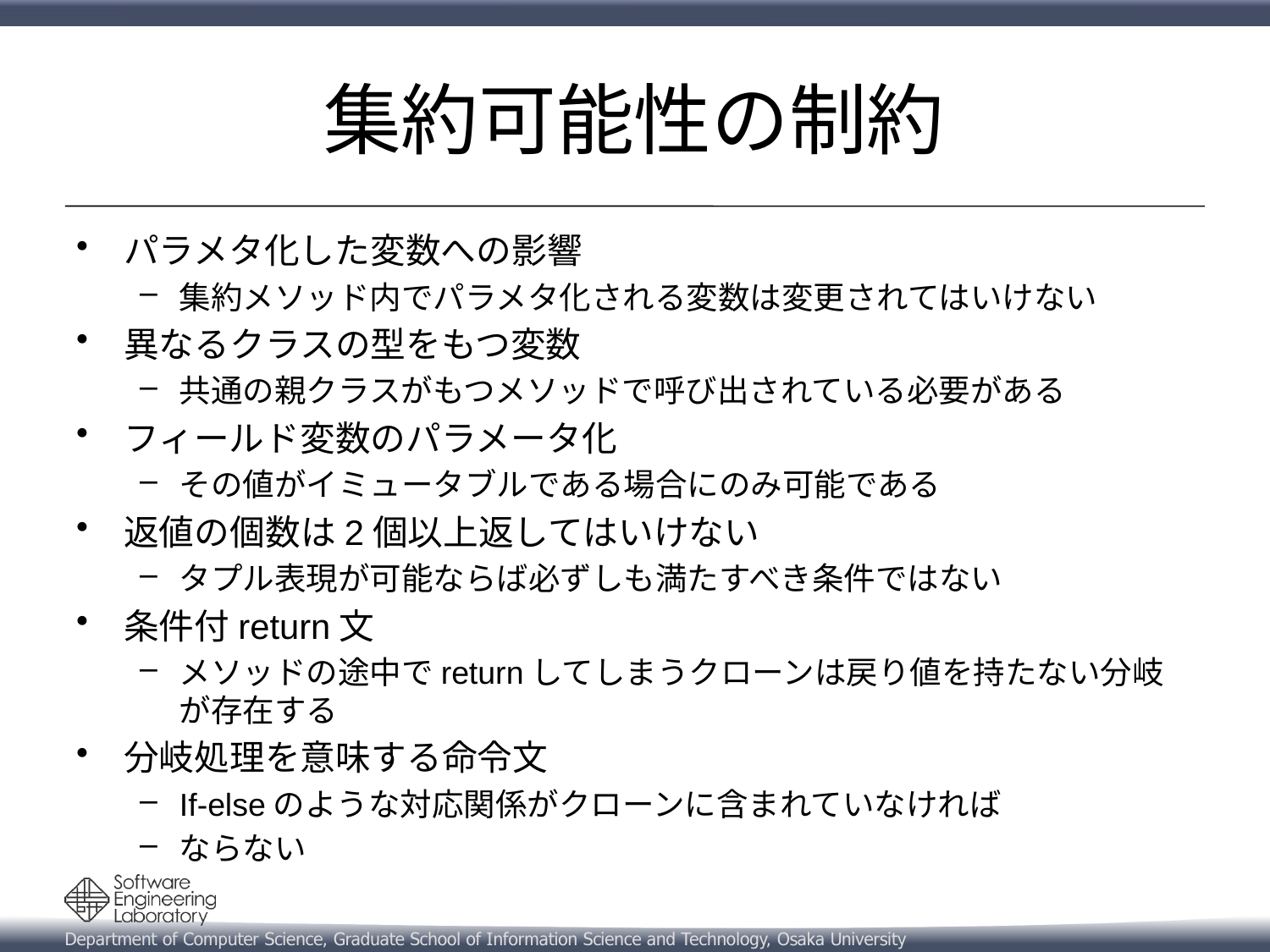

# 集約可能性の制約
パラメタ化した変数への影響
集約メソッド内でパラメタ化される変数は変更されてはいけない
異なるクラスの型をもつ変数
共通の親クラスがもつメソッドで呼び出されている必要がある
フィールド変数のパラメータ化
その値がイミュータブルである場合にのみ可能である
返値の個数は2個以上返してはいけない
タプル表現が可能ならば必ずしも満たすべき条件ではない
条件付return文
メソッドの途中でreturnしてしまうクローンは戻り値を持たない分岐が存在する
分岐処理を意味する命令文
If-elseのような対応関係がクローンに含まれていなければ
ならない